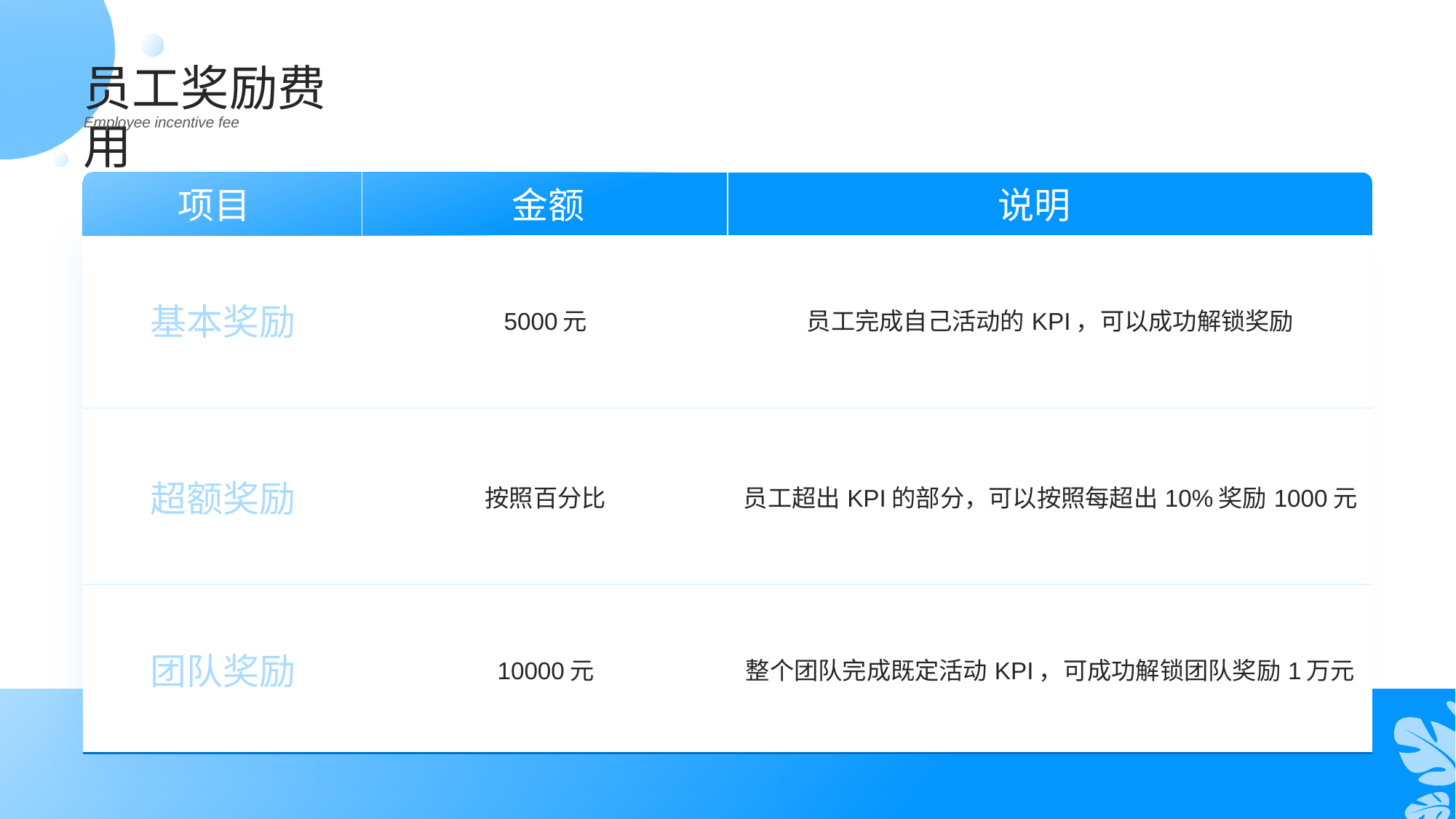

员工奖励费用
Employee incentive fee

项目
金额
说明
| 基本奖励 | 5000元 | 员工完成自己活动的KPI，可以成功解锁奖励 |
| --- | --- | --- |
| 超额奖励 | 按照百分比 | 员工超出KPI的部分，可以按照每超出10%奖励1000元 |
| 团队奖励 | 10000元 | 整个团队完成既定活动KPI，可成功解锁团队奖励1万元 |